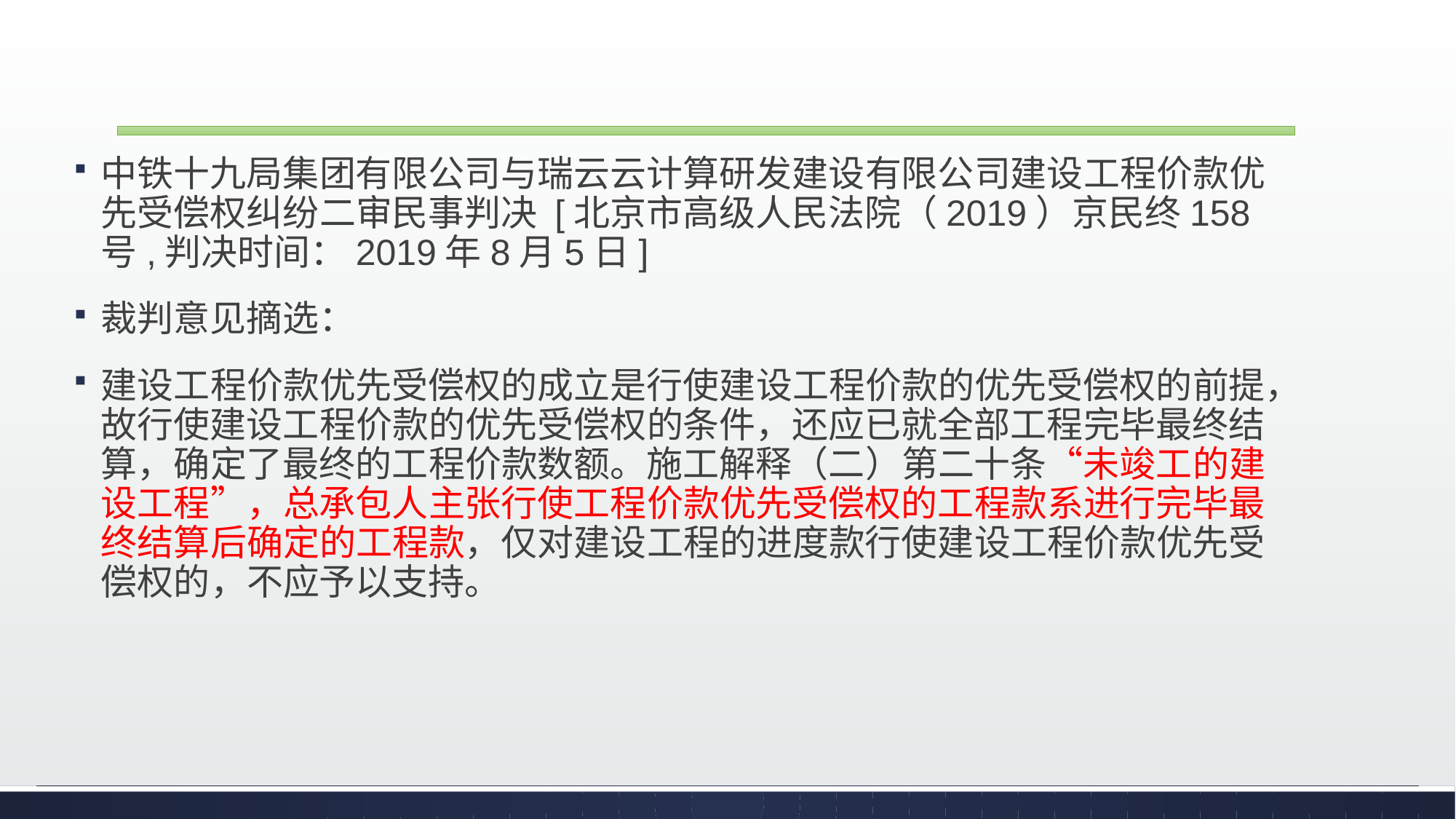

#

中铁十九局集团有限公司与瑞云云计算研发建设有限公司建设工程价款优先受偿权纠纷二审民事判决 [北京市高级人民法院（2019）京民终158号,判决时间：2019年8月5日]
裁判意见摘选：
建设工程价款优先受偿权的成立是行使建设工程价款的优先受偿权的前提，故行使建设工程价款的优先受偿权的条件，还应已就全部工程完毕最终结算，确定了最终的工程价款数额。施工解释（二）第二十条“未竣工的建设工程”，总承包人主张行使工程价款优先受偿权的工程款系进行完毕最终结算后确定的工程款，仅对建设工程的进度款行使建设工程价款优先受偿权的，不应予以支持。